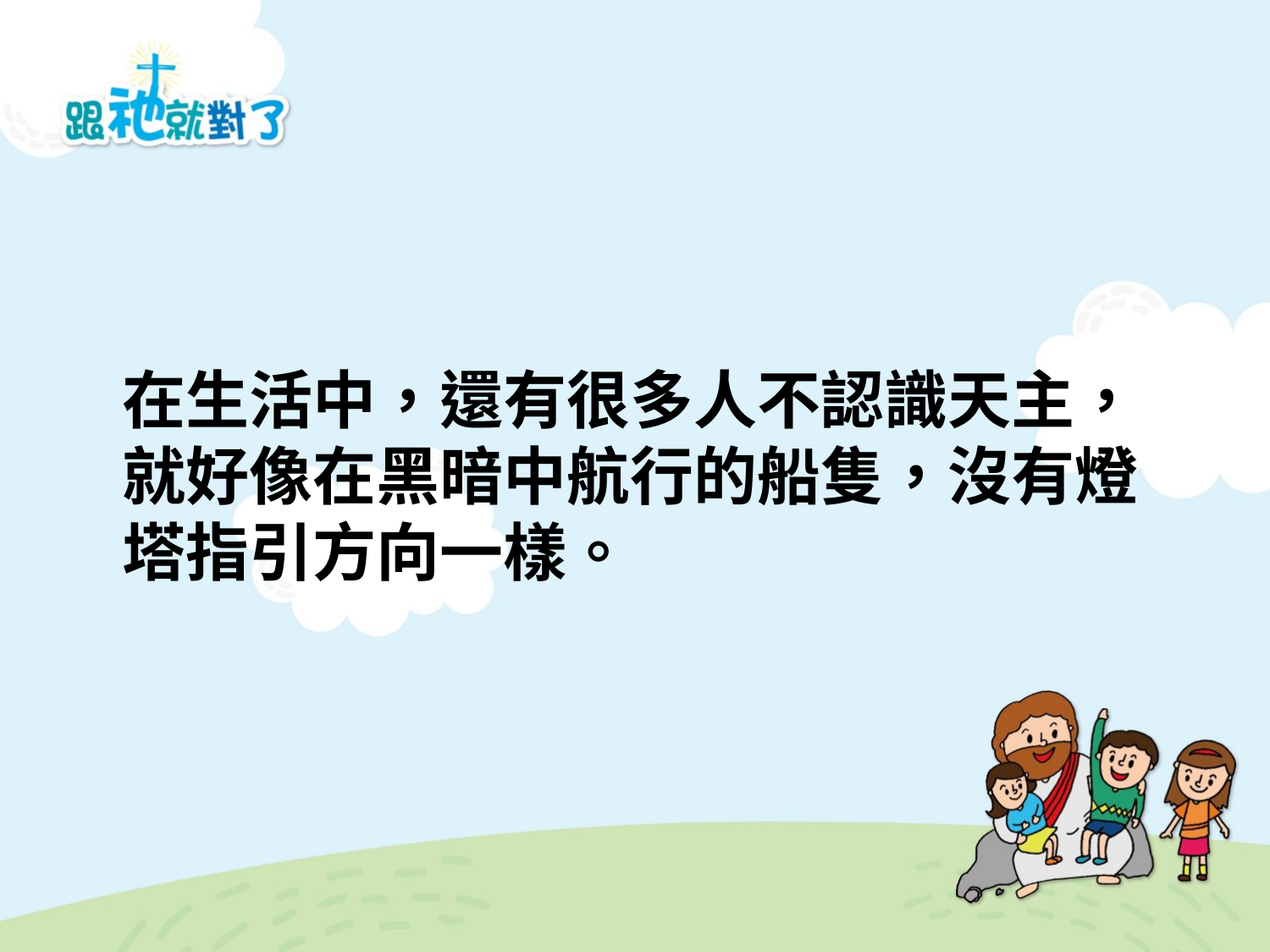

在生活中，還有很多人不認識天主，就好像在黑暗中航行的船隻，沒有燈塔指引方向一樣。